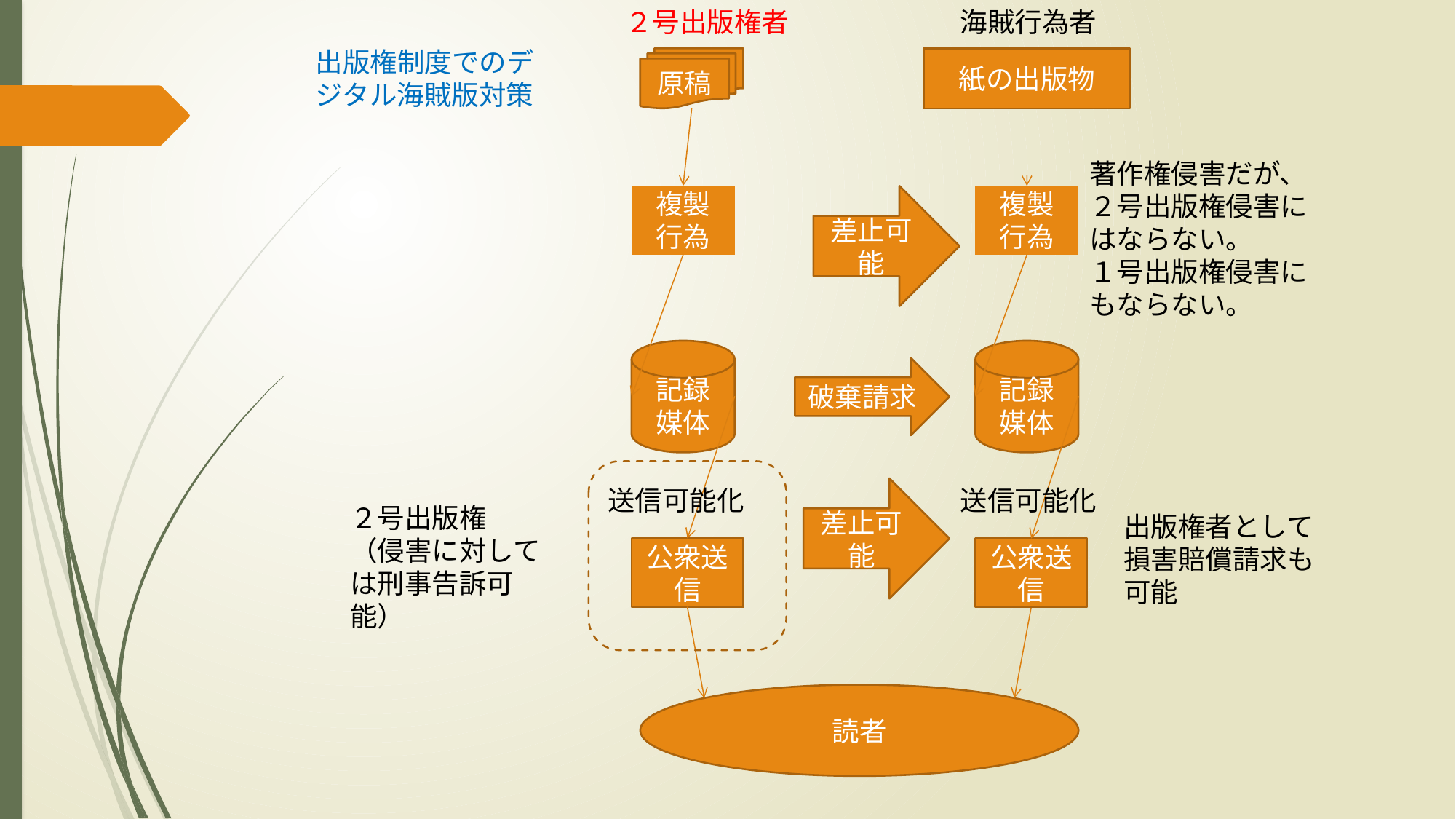

２号出版権者
海賊行為者
出版権制度でのデジタル海賊版対策
原稿
紙の出版物
著作権侵害だが、
２号出版権侵害にはならない。
１号出版権侵害にもならない。
複製行為
差止可能
複製行為
記録媒体
記録媒体
破棄請求

送信可能化
差止可能
送信可能化
２号出版権
（侵害に対しては刑事告訴可能）
出版権者として損害賠償請求も可能

公衆送信
公衆送信
読者